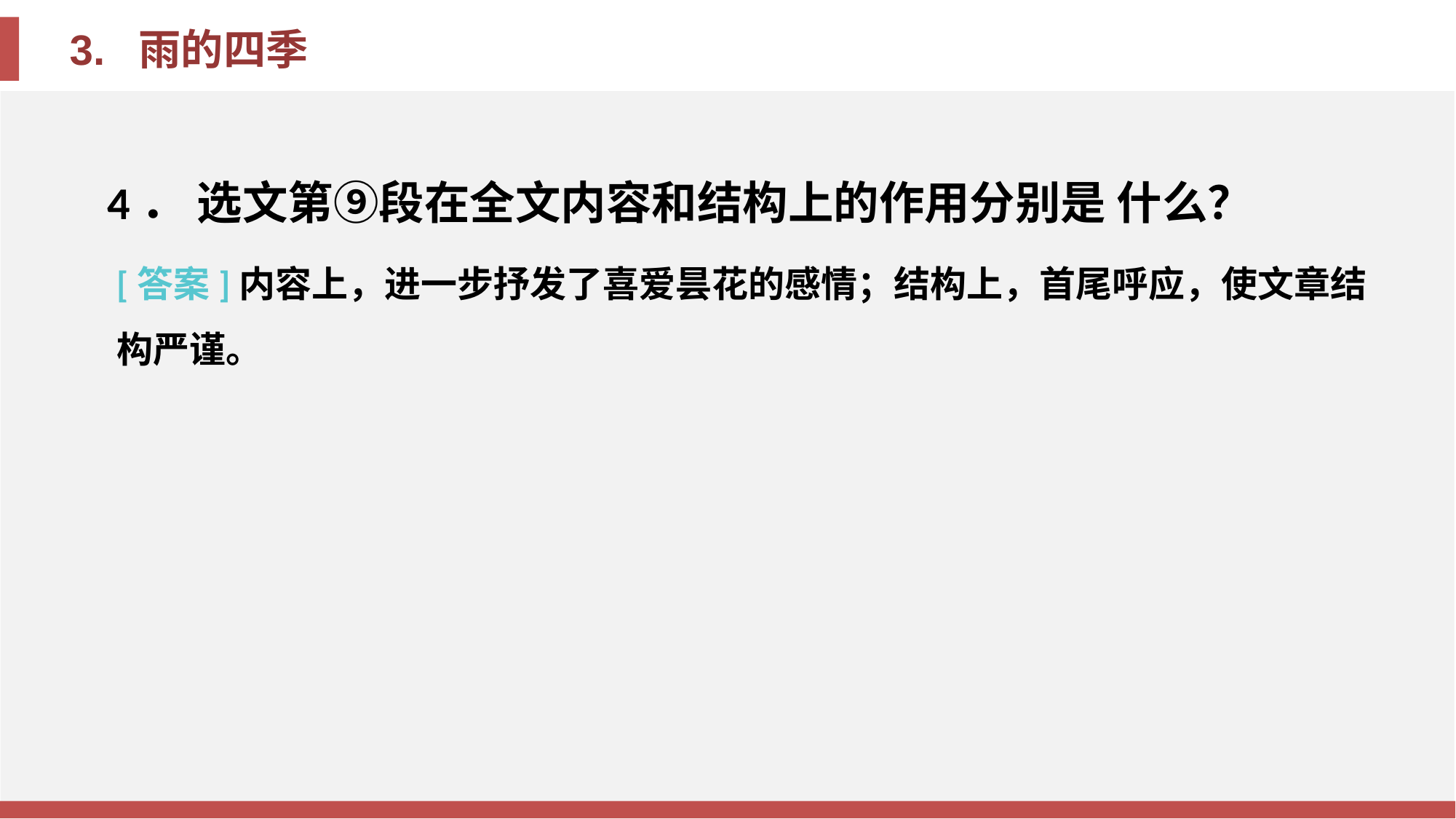

4． 选文第⑨段在全文内容和结构上的作用分别是 什么？
[答案]内容上，进一步抒发了喜爱昙花的感情；结构上，首尾呼应，使文章结构严谨。